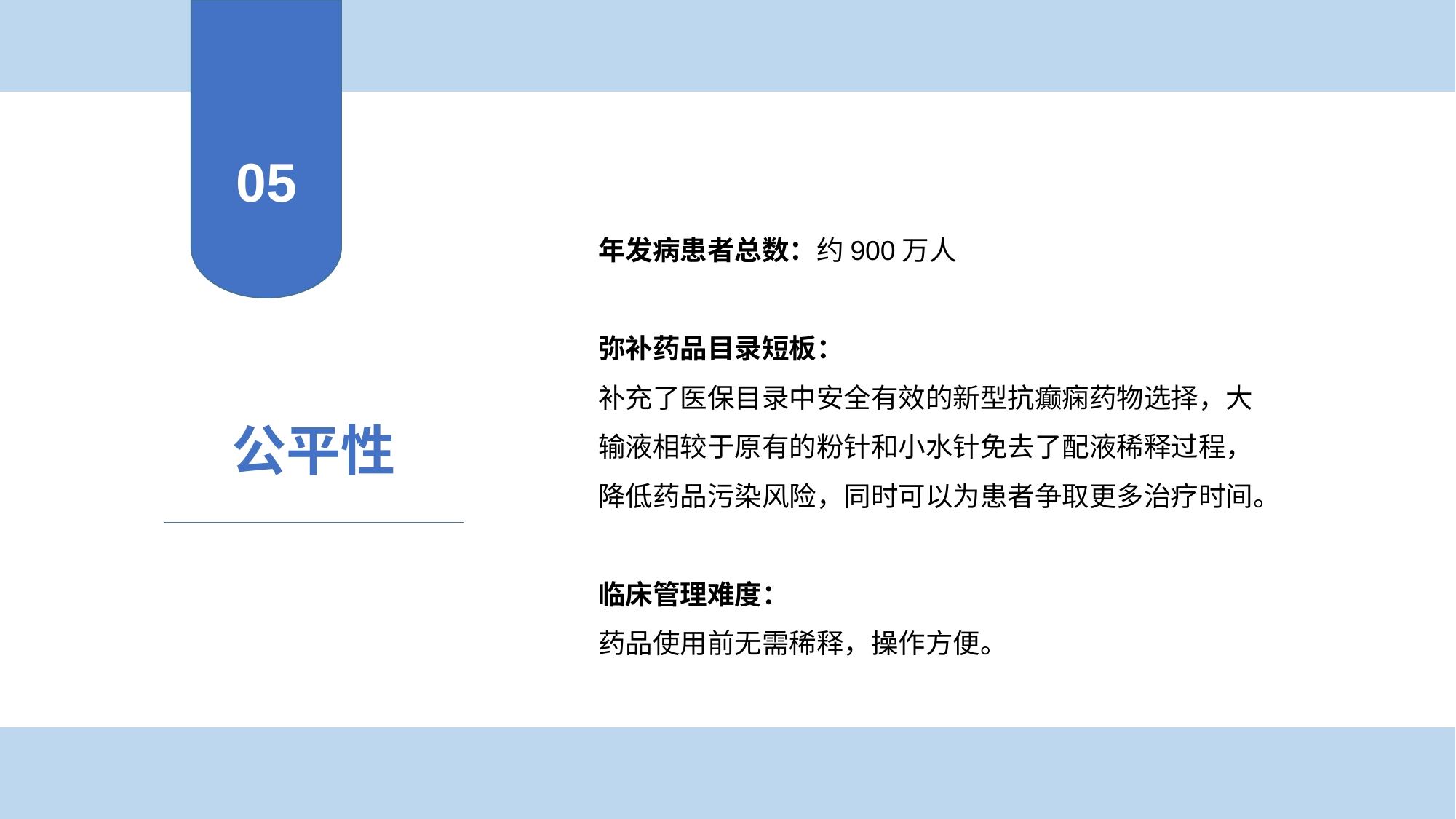

05

年发病患者总数：约900万人

弥补药品目录短板：
补充了医保目录中安全有效的新型抗癫痫药物选择，大输液相较于原有的粉针和小水针免去了配液稀释过程，降低药品污染风险，同时可以为患者争取更多治疗时间。

临床管理难度：
药品使用前无需稀释，操作方便。
公平性